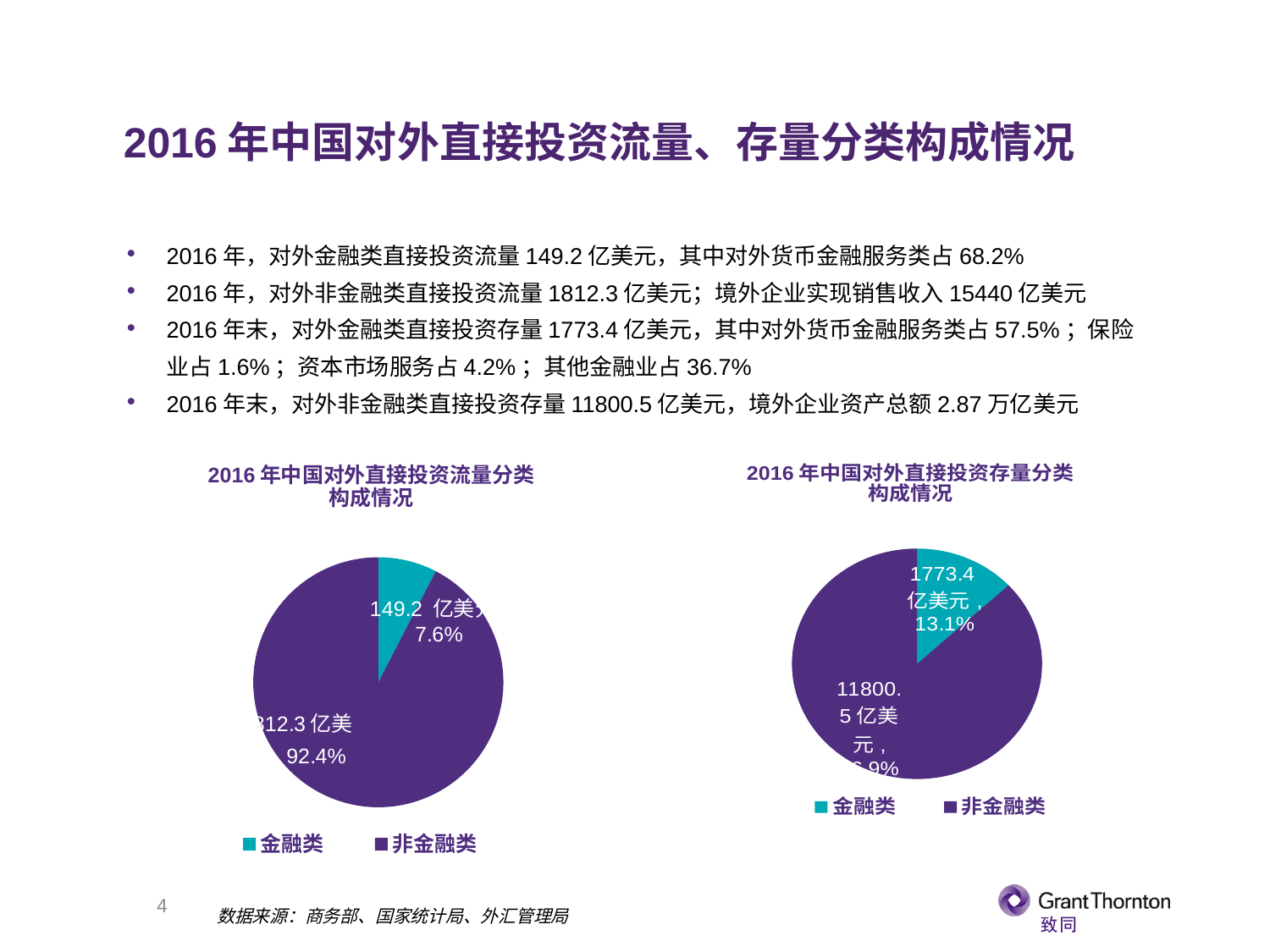

2016年中国对外直接投资流量、存量分类构成情况
2016年，对外金融类直接投资流量149.2亿美元，其中对外货币金融服务类占68.2%
2016年，对外非金融类直接投资流量1812.3亿美元；境外企业实现销售收入15440亿美元
2016年末，对外金融类直接投资存量1773.4亿美元，其中对外货币金融服务类占57.5%；保险业占1.6%；资本市场服务占4.2%；其他金融业占36.7%
2016年末，对外非金融类直接投资存量11800.5亿美元，境外企业资产总额2.87万亿美元

### Chart: 2016年中国对外直接投资流量分类构成情况

| Category | 2016 年中国对外直接投资流量分类构成情况 |
|---|---|
| 金融类 | 149.2 |
| 非金融类 | 1812.3 |

### Chart: 2016年中国对外直接投资存量分类构成情况

| Category | 2016 年中国对外直接投资存量分类构成情况 |
|---|---|
| 金融类 | 1773.4 |
| 非金融类 | 11800.5 |
4
数据来源：商务部、国家统计局、外汇管理局